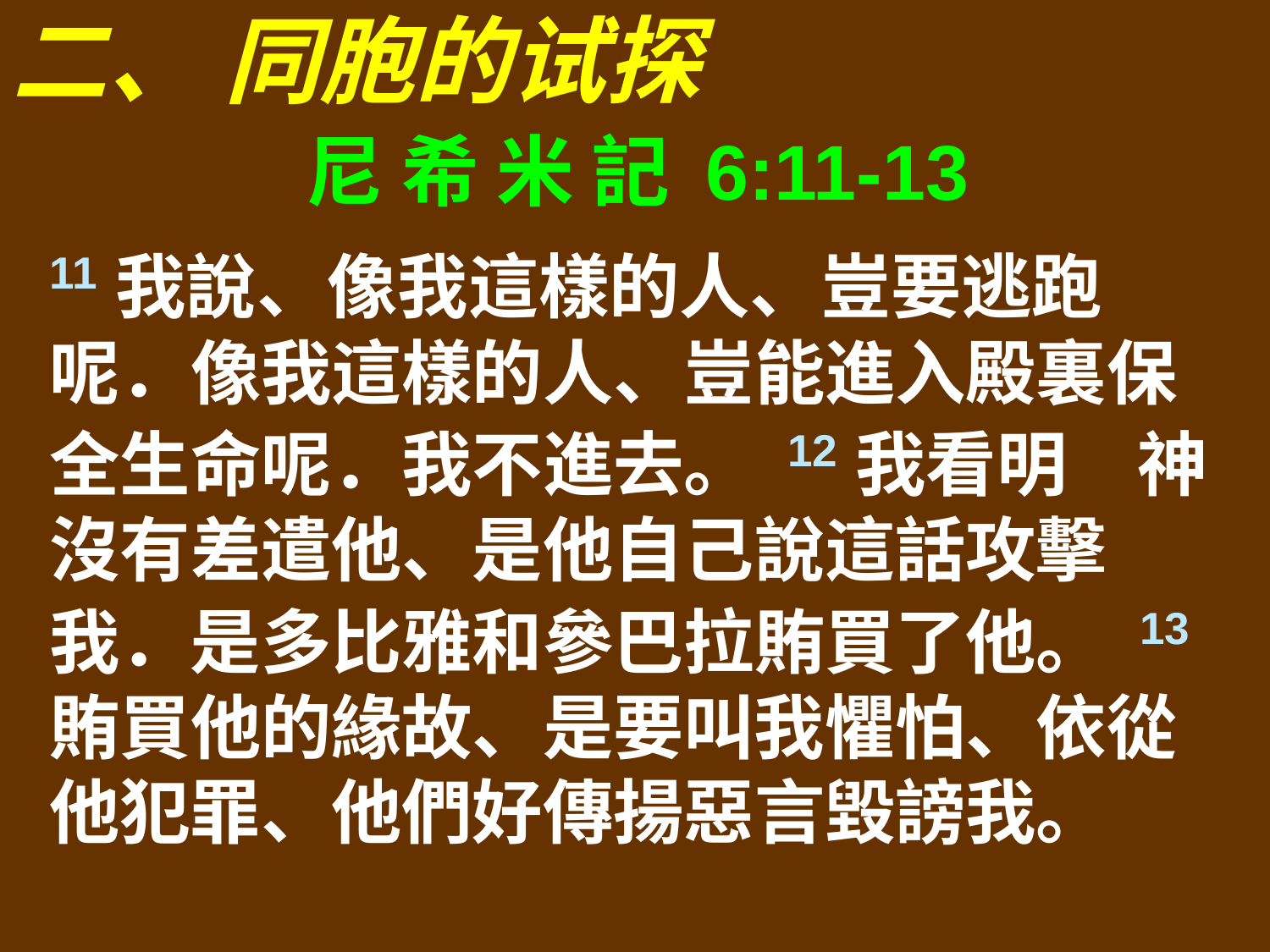

二、 同胞的试探
尼 希 米 記 6:11-13
11我說、像我這樣的人、豈要逃跑呢．像我這樣的人、豈能進入殿裏保全生命呢．我不進去。 12我看明　神沒有差遣他、是他自己說這話攻擊我．是多比雅和參巴拉賄買了他。 13賄買他的緣故、是要叫我懼怕、依從他犯罪、他們好傳揚惡言毀謗我。